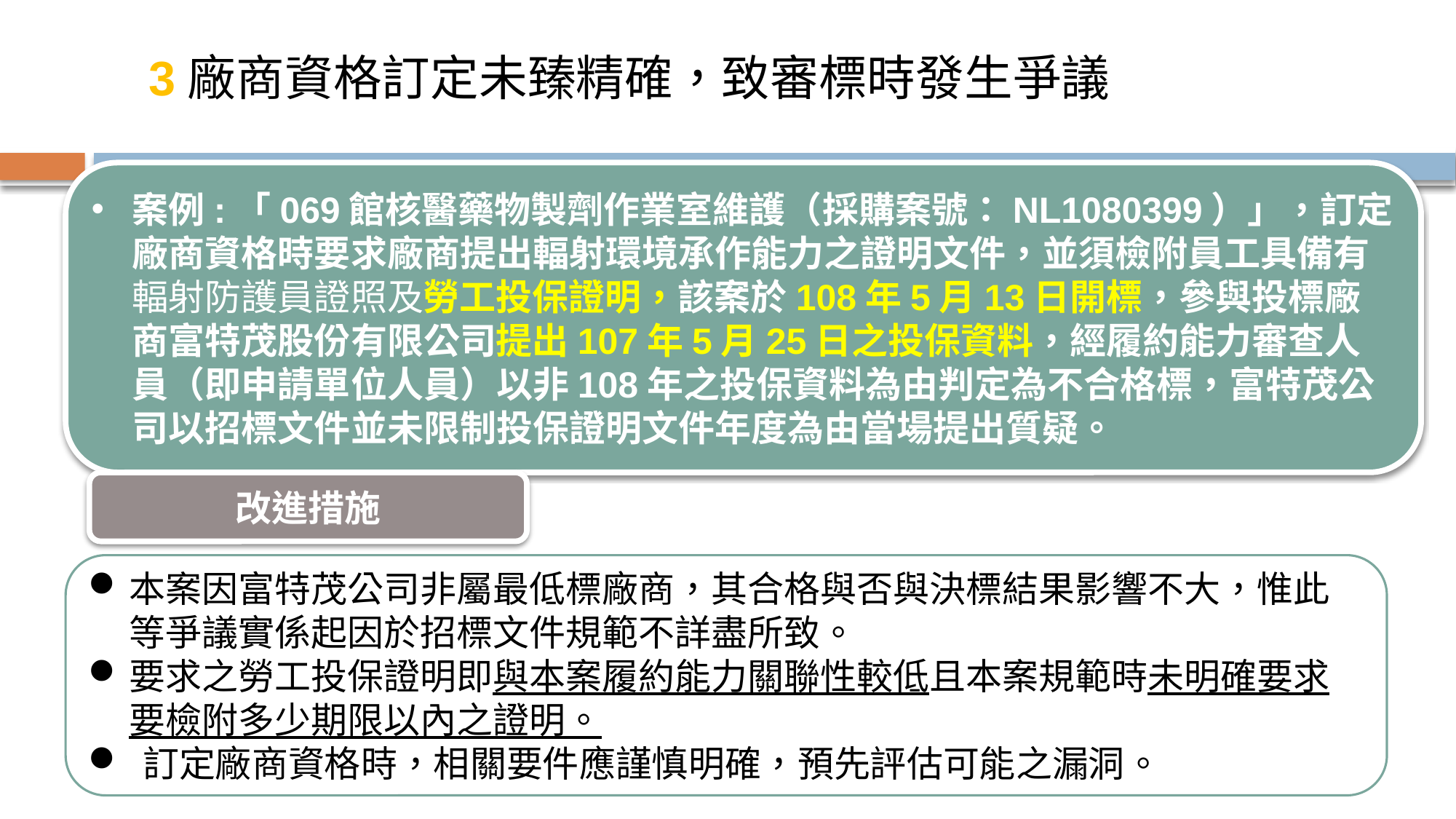

3廠商資格訂定未臻精確，致審標時發生爭議
案例:「069館核醫藥物製劑作業室維護（採購案號：NL1080399）」，訂定廠商資格時要求廠商提出輻射環境承作能力之證明文件，並須檢附員工具備有輻射防護員證照及勞工投保證明，該案於108年5月13日開標，參與投標廠商富特茂股份有限公司提出107年5月25日之投保資料，經履約能力審查人員（即申請單位人員）以非108年之投保資料為由判定為不合格標，富特茂公司以招標文件並未限制投保證明文件年度為由當場提出質疑。
改進措施
本案因富特茂公司非屬最低標廠商，其合格與否與決標結果影響不大，惟此等爭議實係起因於招標文件規範不詳盡所致。
要求之勞工投保證明即與本案履約能力關聯性較低且本案規範時未明確要求要檢附多少期限以內之證明。
訂定廠商資格時，相關要件應謹慎明確，預先評估可能之漏洞。